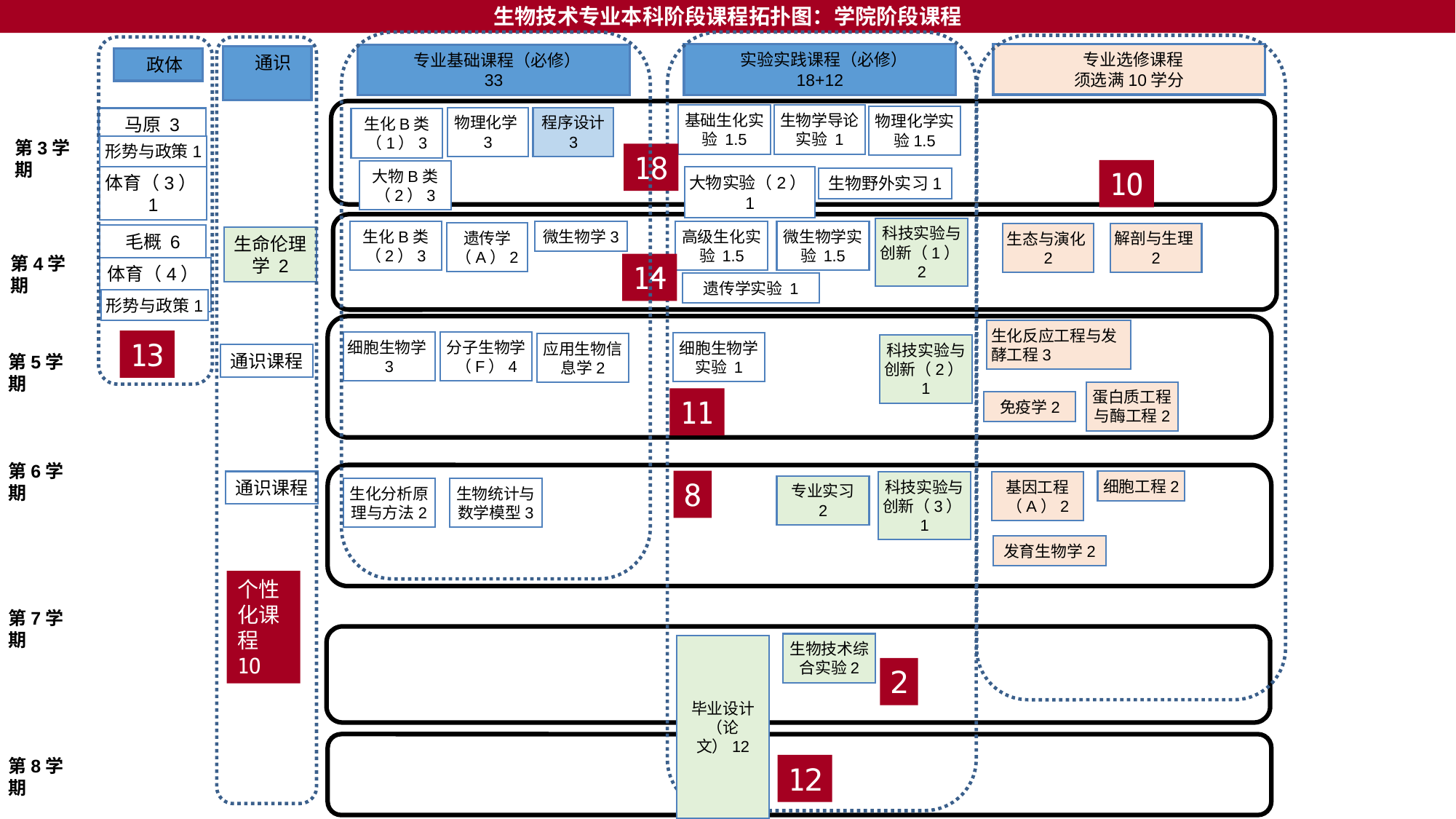

生物技术专业本科阶段课程拓扑图：学院阶段课程

 专业选修课程
须选满10学分
 实验实践课程（必修）
18+12
 专业基础课程（必修）
33
  通识

  政体

基础生化实验 1.5
生物学导论实验 1
物理化学实验1.5
物理化学3
程序设计
3
马原 3
生化B类（1）3
第3学期
形势与政策1
18
10
大物B类（2）3
体育（3）1
大物实验（2）1
生物野外实习1

科技实验与创新（1）2
生化B类（2）3
微生物学3
高级生化实验 1.5
微生物学实验 1.5
遗传学（A）2
解剖与生理2
生态与演化2
毛概 6
生命伦理学 2
第4学期
14
体育（4）1
遗传学实验 1
形势与政策1

生化反应工程与发酵工程3
13
分子生物学（F）4
细胞生物学3
细胞生物学实验 1
应用生物信息学2
科技实验与创新（2）1
通识课程
第5学期
蛋白质工程与酶工程2
11
免疫学2
第6学期

8
细胞工程2
通识课程
科技实验与创新（3）1
基因工程（A）2
专业实习
2
生化分析原理与方法2
生物统计与数学模型3
发育生物学2
个性化课程
10
第7学期

生物技术综合实验2

毕业设计（论文）12

2

第8学期
12